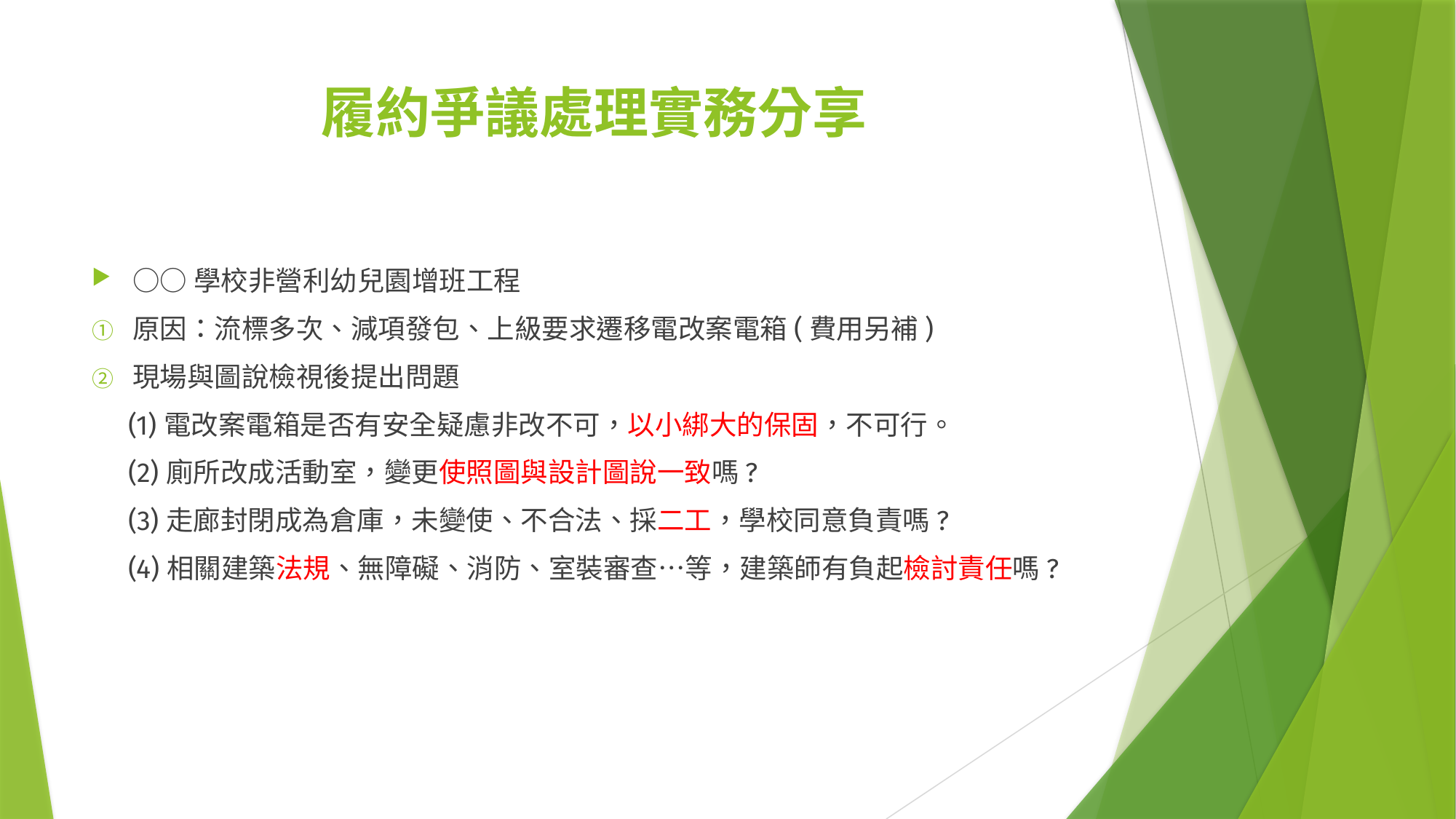

# 履約爭議處理實務分享
○○學校非營利幼兒園增班工程
原因：流標多次、減項發包、上級要求遷移電改案電箱(費用另補)
現場與圖說檢視後提出問題
     (1)電改案電箱是否有安全疑慮非改不可，以小綁大的保固，不可行。
     (2)廁所改成活動室，變更使照圖與設計圖說一致嗎?
     (3)走廊封閉成為倉庫，未變使、不合法、採二工，學校同意負責嗎?
     (4)相關建築法規、無障礙、消防、室裝審查…等，建築師有負起檢討責任嗎?